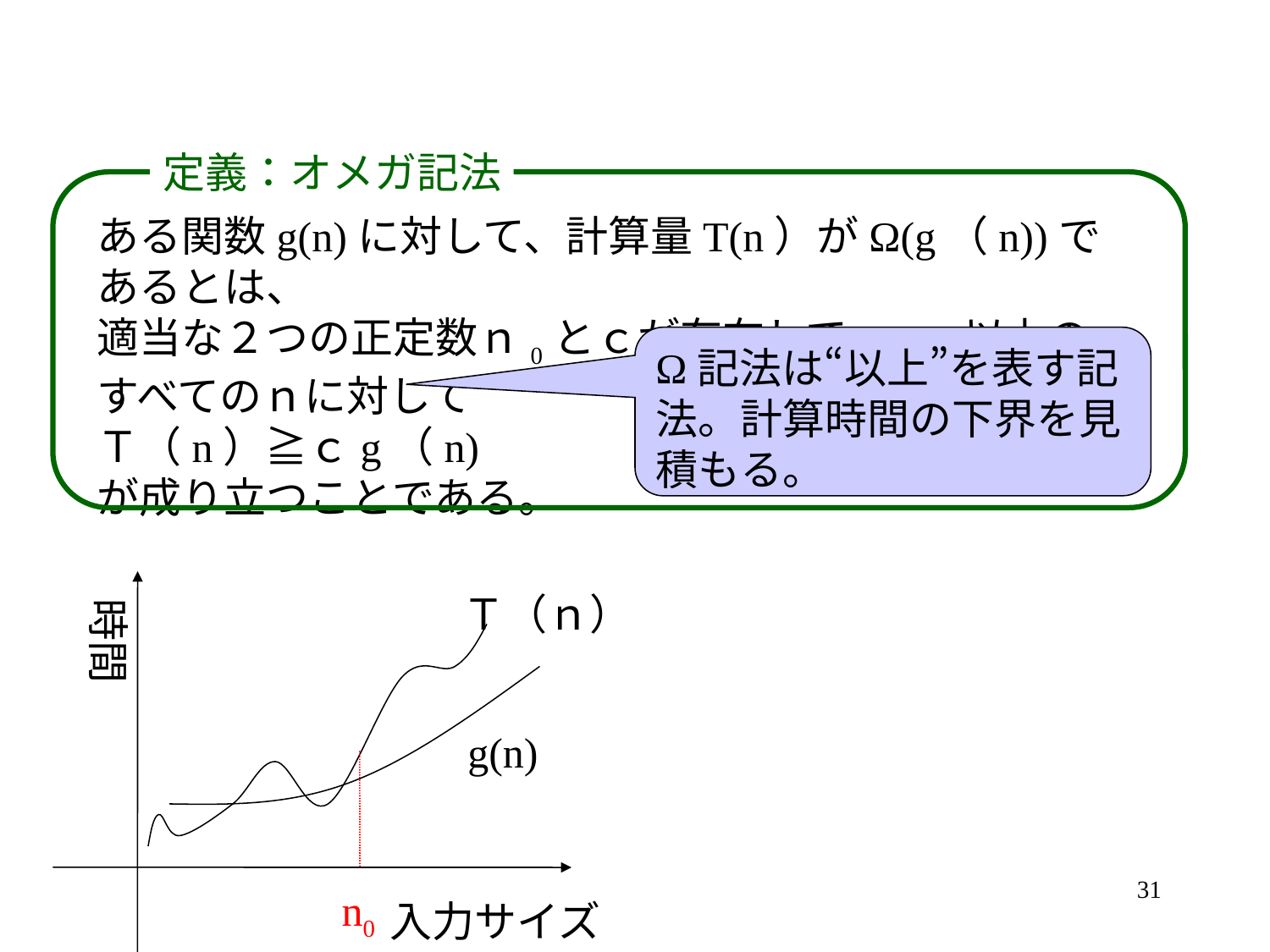

定義：オメガ記法

ある関数g(n)に対して、計算量T(n）がΩ(g（n))であるとは、
適当な２つの正定数ｎ0とｃが存在して、ｎ0以上のすべてのｎに対して
Ｔ（n）≧ｃg（n)
が成り立つことである。

Ω記法は“以上”を表す記法。計算時間の下界を見積もる。

Ｔ（ｎ）
時間

g(n)

31
n0
入力サイズ